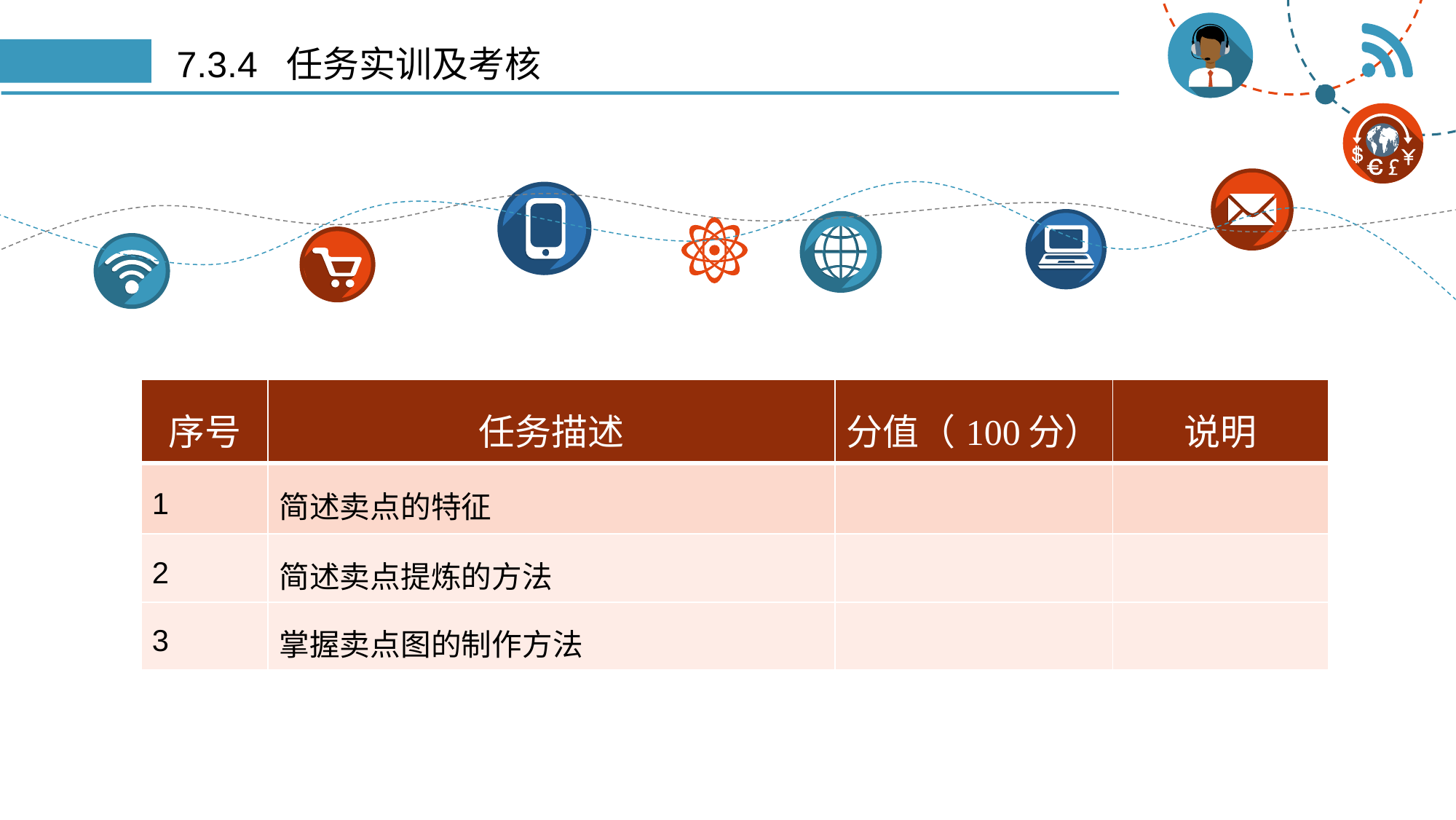

# 7.3.4  任务实训及考核

| 序号 | 任务描述 | 分值（100分） | 说明 |
| --- | --- | --- | --- |
| 1 | 简述卖点的特征 |  |  |
| 2 | 简述卖点提炼的方法 |  |  |
| 3 | 掌握卖点图的制作方法 |  |  |